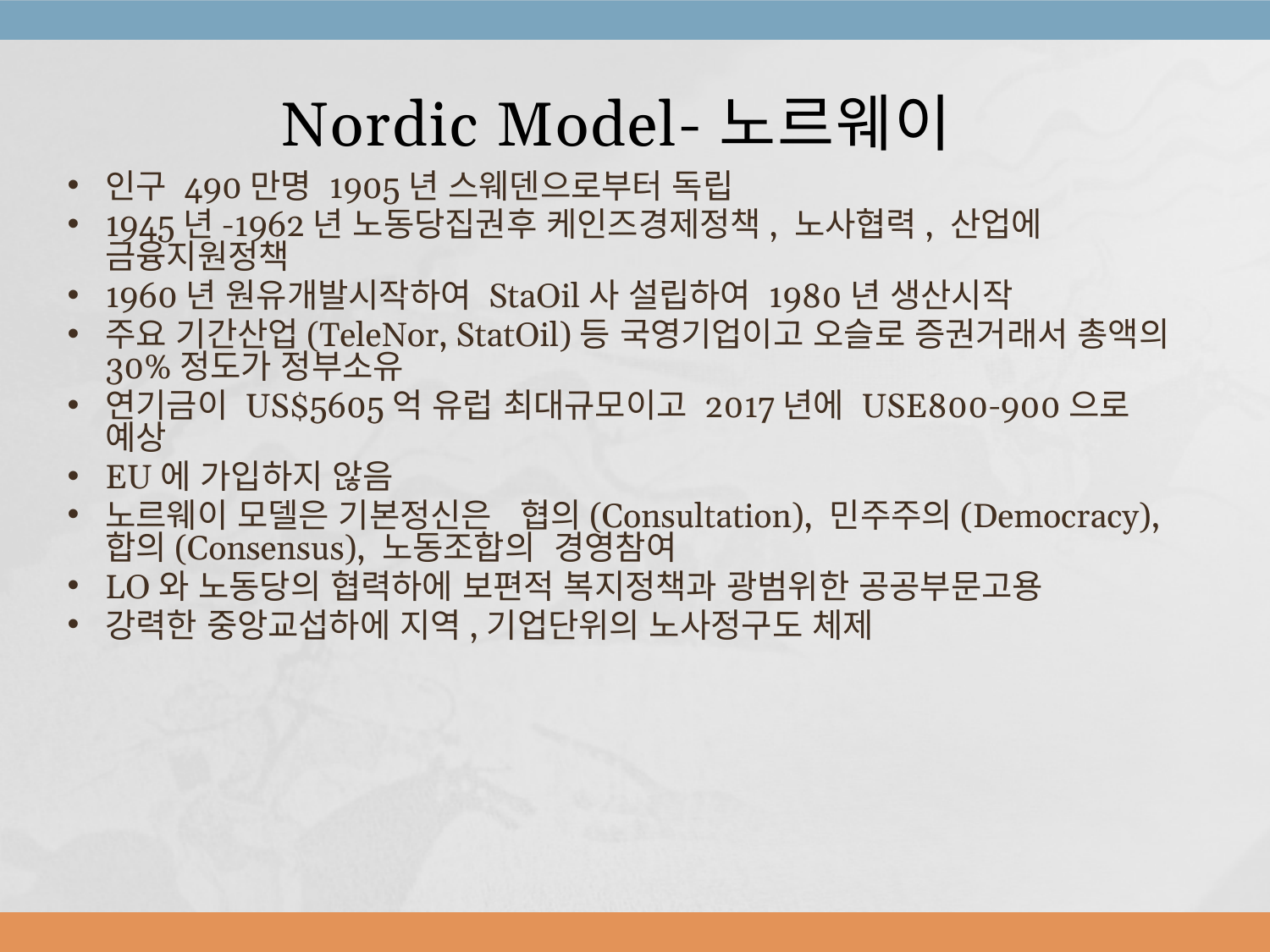

Nordic Model-노르웨이
인구 490만명 1905년 스웨덴으로부터 독립
1945년-1962년 노동당집권후 케인즈경제정책, 노사협력, 산업에 금융지원정책
1960년 원유개발시작하여 StaOil사 설립하여 1980년 생산시작
주요 기간산업(TeleNor, StatOil)등 국영기업이고 오슬로 증권거래서 총액의 30%정도가 정부소유
연기금이 US$5605억 유럽 최대규모이고 2017년에 USE800-900으로 예상
EU에 가입하지 않음
노르웨이 모델은 기본정신은   협의(Consultation), 민주주의(Democracy), 합의(Consensus), 노동조합의  경영참여
LO와 노동당의 협력하에 보편적 복지정책과 광범위한 공공부문고용
강력한 중앙교섭하에 지역,기업단위의 노사정구도 체제